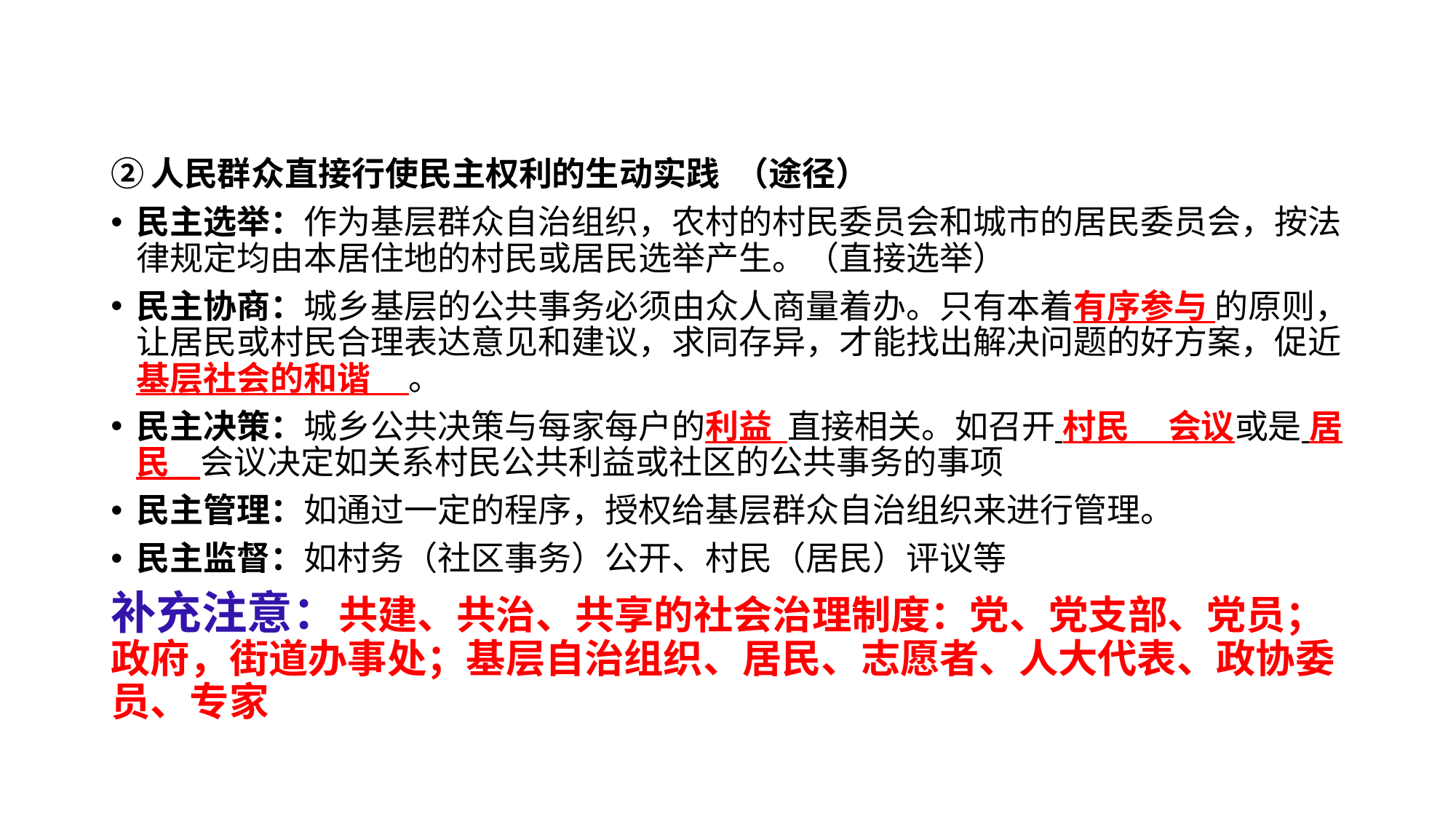

#
②人民群众直接行使民主权利的生动实践  （途径）
民主选举：作为基层群众自治组织，农村的村民委员会和城市的居民委员会，按法律规定均由本居住地的村民或居民选举产生。（直接选举）
民主协商：城乡基层的公共事务必须由众人商量着办。只有本着有序参与 的原则，让居民或村民合理表达意见和建议，求同存异，才能找出解决问题的好方案，促近基层社会的和谐     。
民主决策：城乡公共决策与每家每户的利益  直接相关。如召开 村民     会议或是 居民    会议决定如关系村民公共利益或社区的公共事务的事项
民主管理：如通过一定的程序，授权给基层群众自治组织来进行管理。
民主监督：如村务（社区事务）公开、村民（居民）评议等
补充注意：共建、共治、共享的社会治理制度：党、党支部、党员；政府，街道办事处；基层自治组织、居民、志愿者、人大代表、政协委员、专家